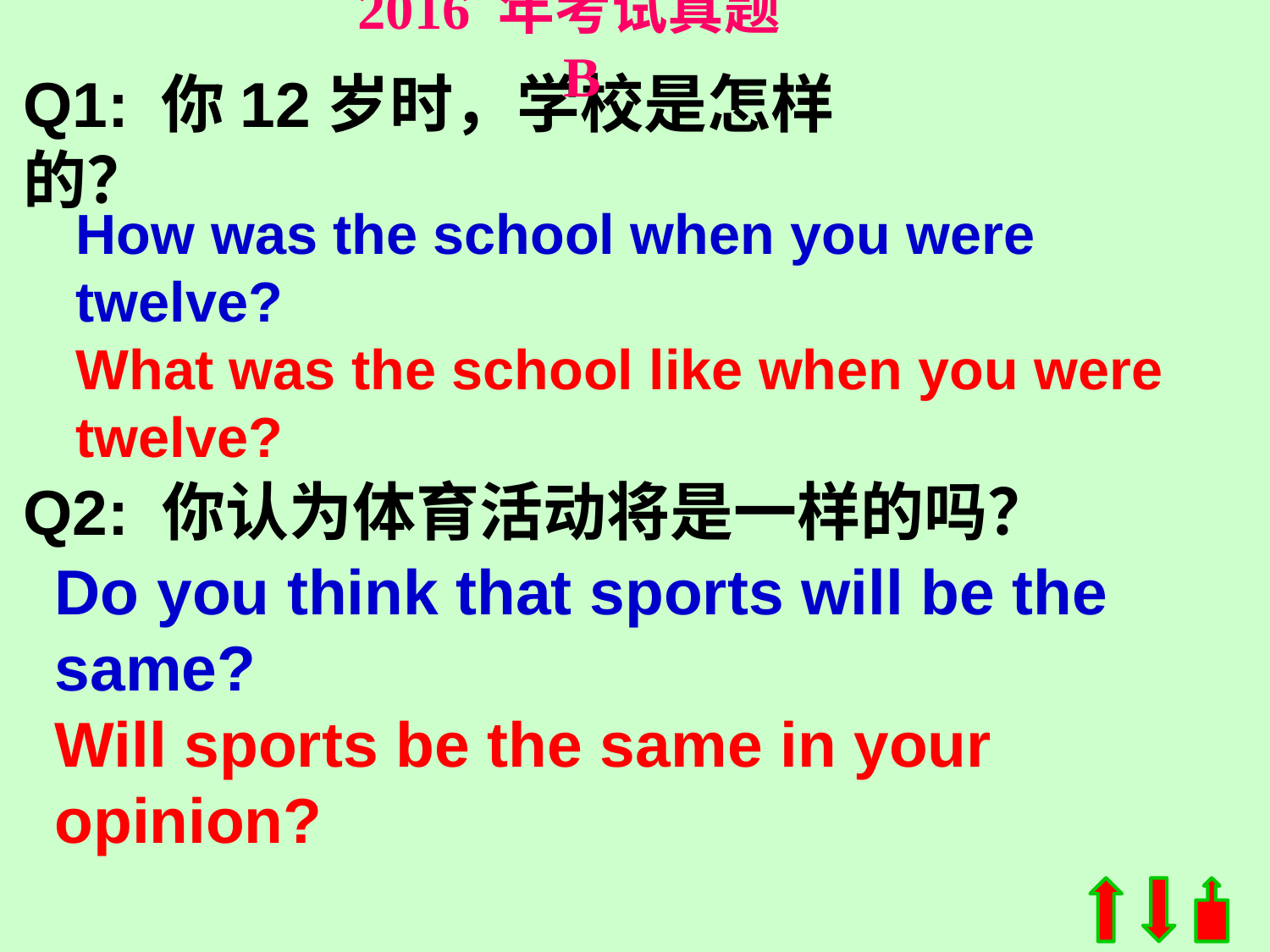

2016 年考试真题   B
Q1: 你12岁时，学校是怎样的？
How was the school when you were twelve?
What was the school like when you were twelve?
Q2: 你认为体育活动将是一样的吗？
Do you think that sports will be the same?
Will sports be the same in your opinion?